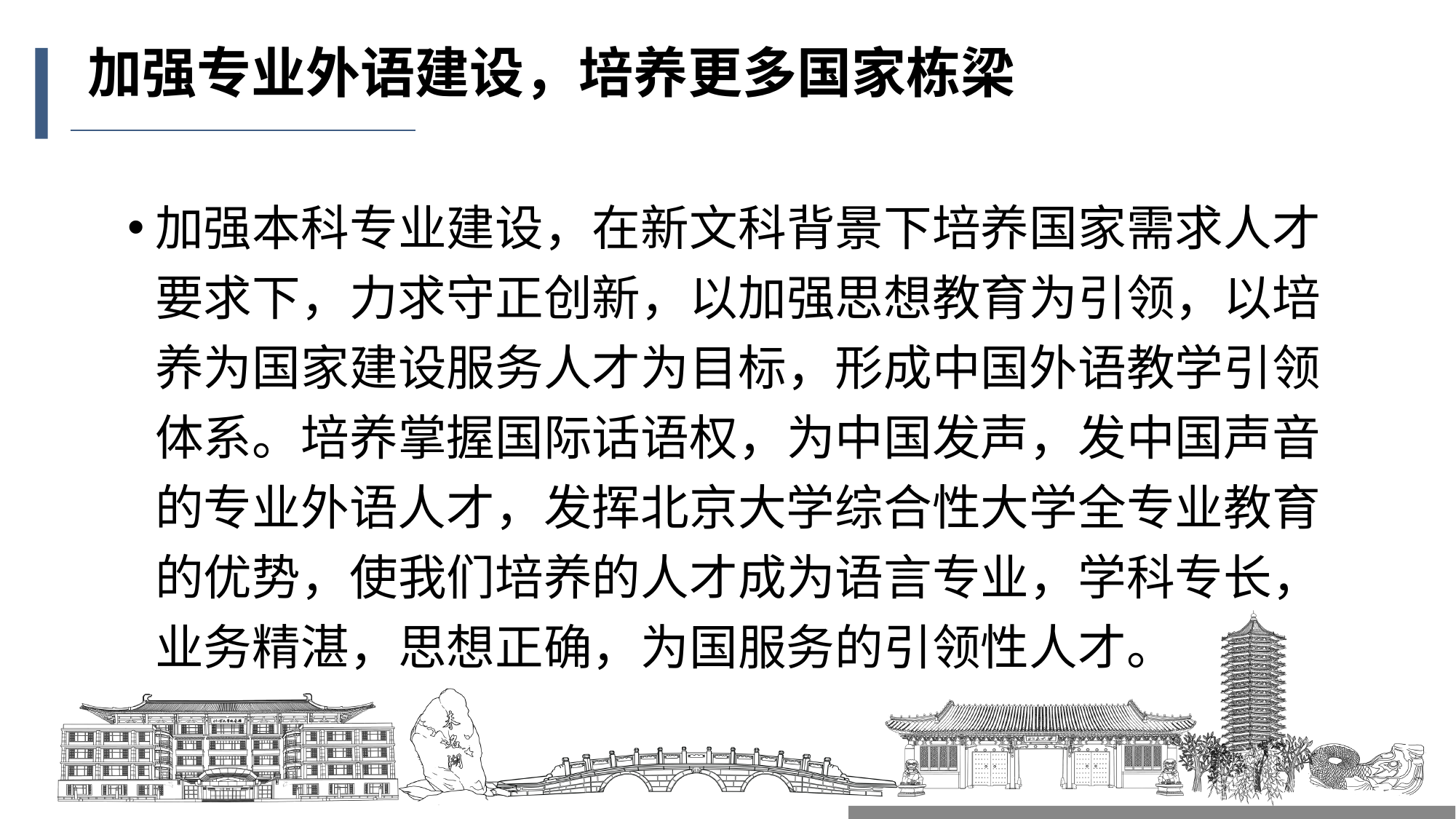

# 加强专业外语建设，培养更多国家栋梁
加强本科专业建设，在新文科背景下培养国家需求人才要求下，力求守正创新，以加强思想教育为引领，以培养为国家建设服务人才为目标，形成中国外语教学引领体系。培养掌握国际话语权，为中国发声，发中国声音的专业外语人才，发挥北京大学综合性大学全专业教育的优势，使我们培养的人才成为语言专业，学科专长，业务精湛，思想正确，为国服务的引领性人才。